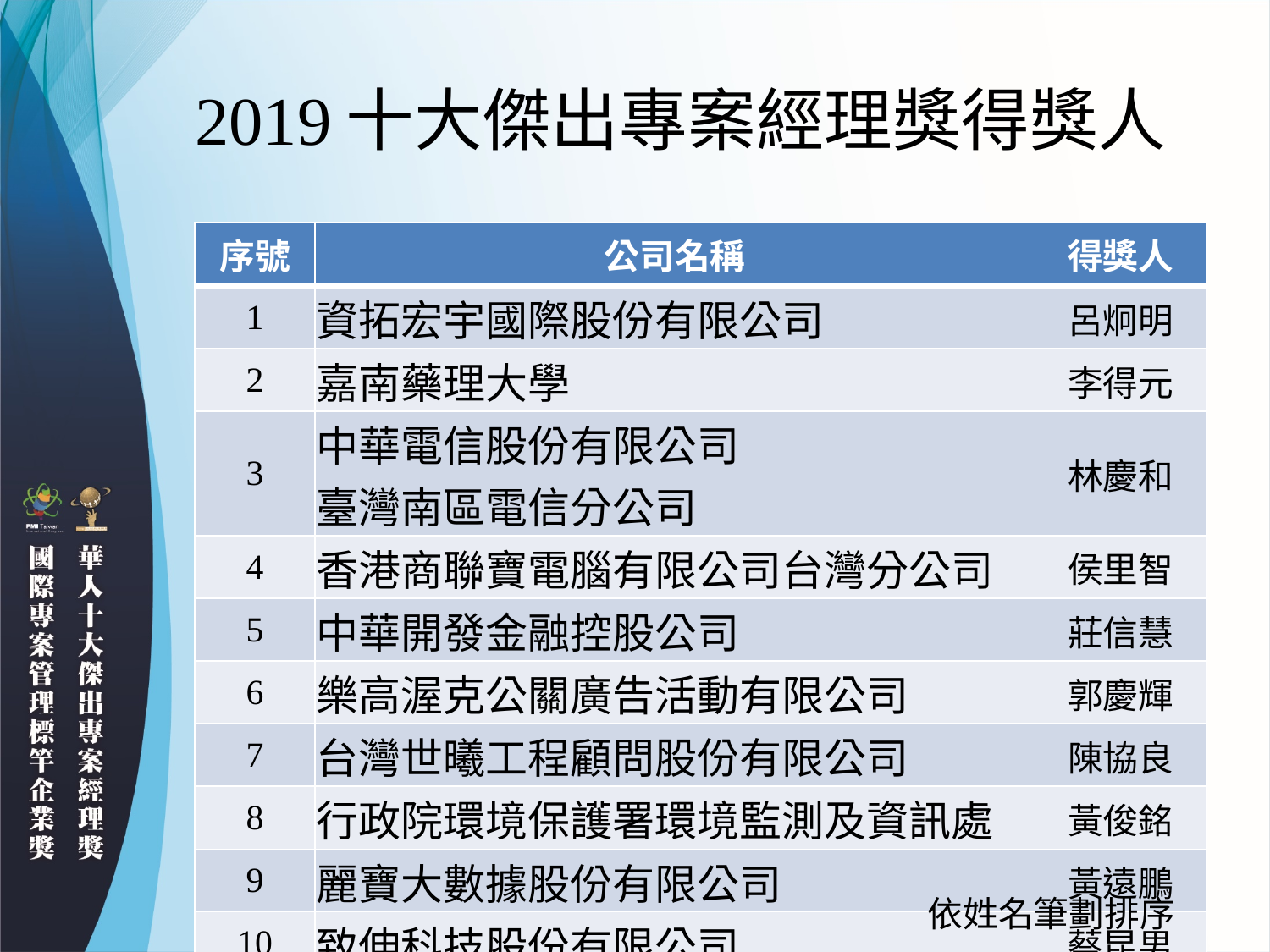

# 2019十大傑出專案經理獎得獎人
| 序號 | 公司名稱 | 得獎人 |
| --- | --- | --- |
| 1 | 資拓宏宇國際股份有限公司 | 呂炯明 |
| 2 | 嘉南藥理大學 | 李得元 |
| 3 | 中華電信股份有限公司 臺灣南區電信分公司 | 林慶和 |
| 4 | 香港商聯寶電腦有限公司台灣分公司 | 侯里智 |
| 5 | 中華開發金融控股公司 | 莊信慧 |
| 6 | 樂高渥克公關廣告活動有限公司 | 郭慶輝 |
| 7 | 台灣世曦工程顧問股份有限公司 | 陳協良 |
| 8 | 行政院環境保護署環境監測及資訊處 | 黃俊銘 |
| 9 | 麗寶大數據股份有限公司 | 黃遠鵬 |
| 10 | 致伸科技股份有限公司 | 蔡昆男 |
42
依姓名筆劃排序